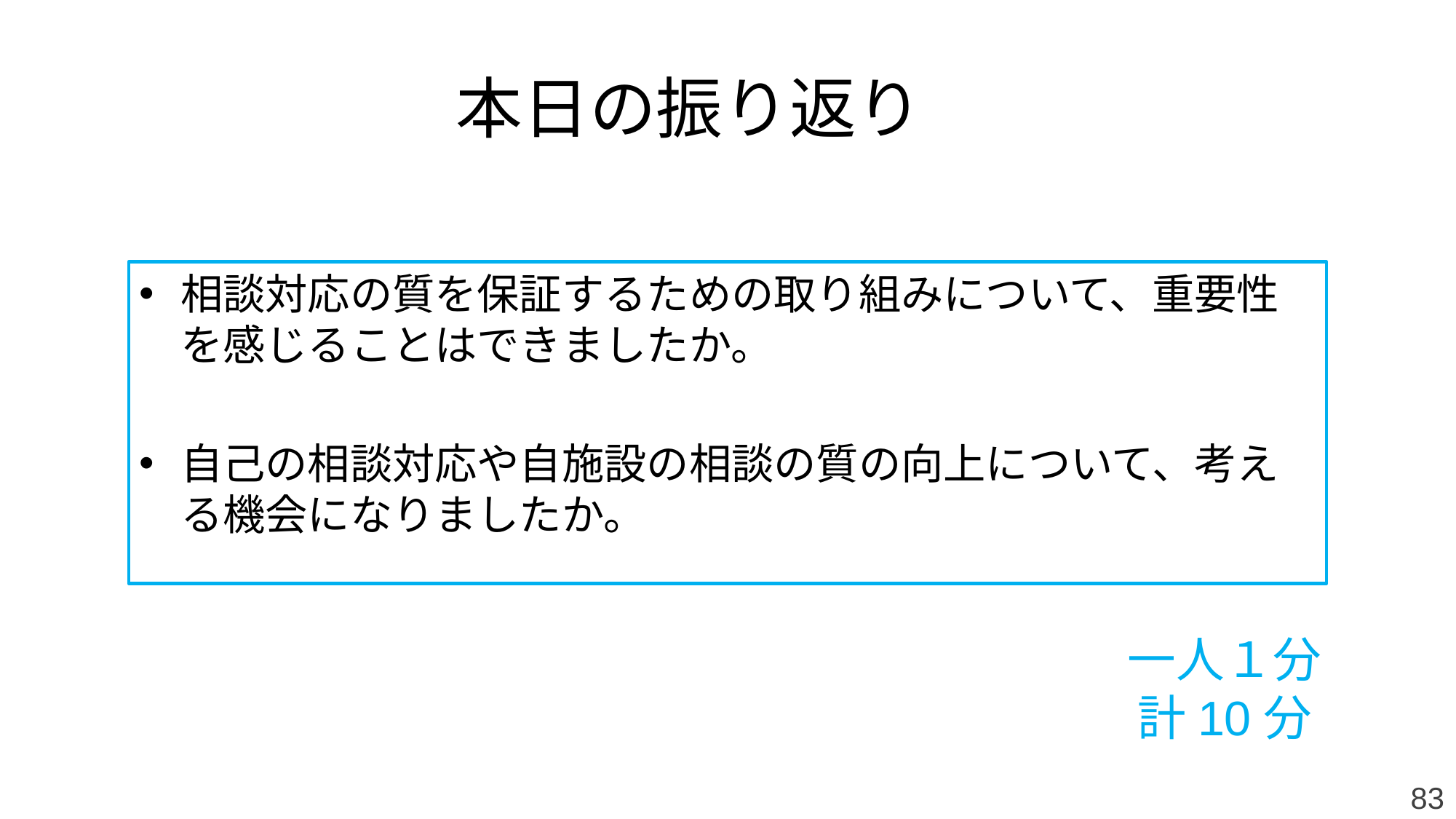

# 本日の振り返り
相談対応の質を保証するための取り組みについて、重要性を感じることはできましたか。

自己の相談対応や自施設の相談の質の向上について、考える機会になりましたか。
一人１分
計10分
83